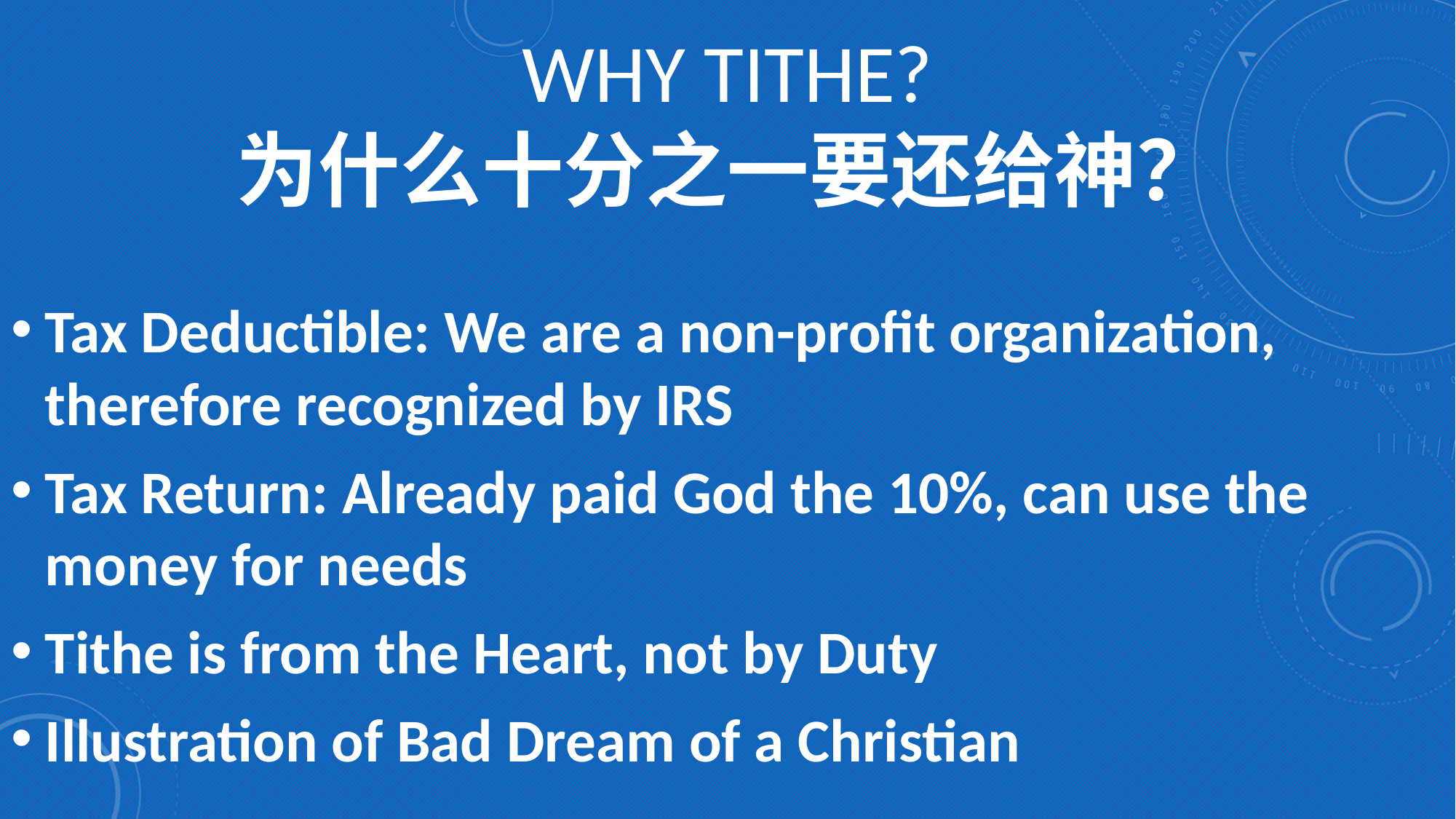

# Why Tithe? 为什么十分之一要还给神？
Tax Deductible: We are a non-profit organization, therefore recognized by IRS
Tax Return: Already paid God the 10%, can use the money for needs
Tithe is from the Heart, not by Duty
Illustration of Bad Dream of a Christian